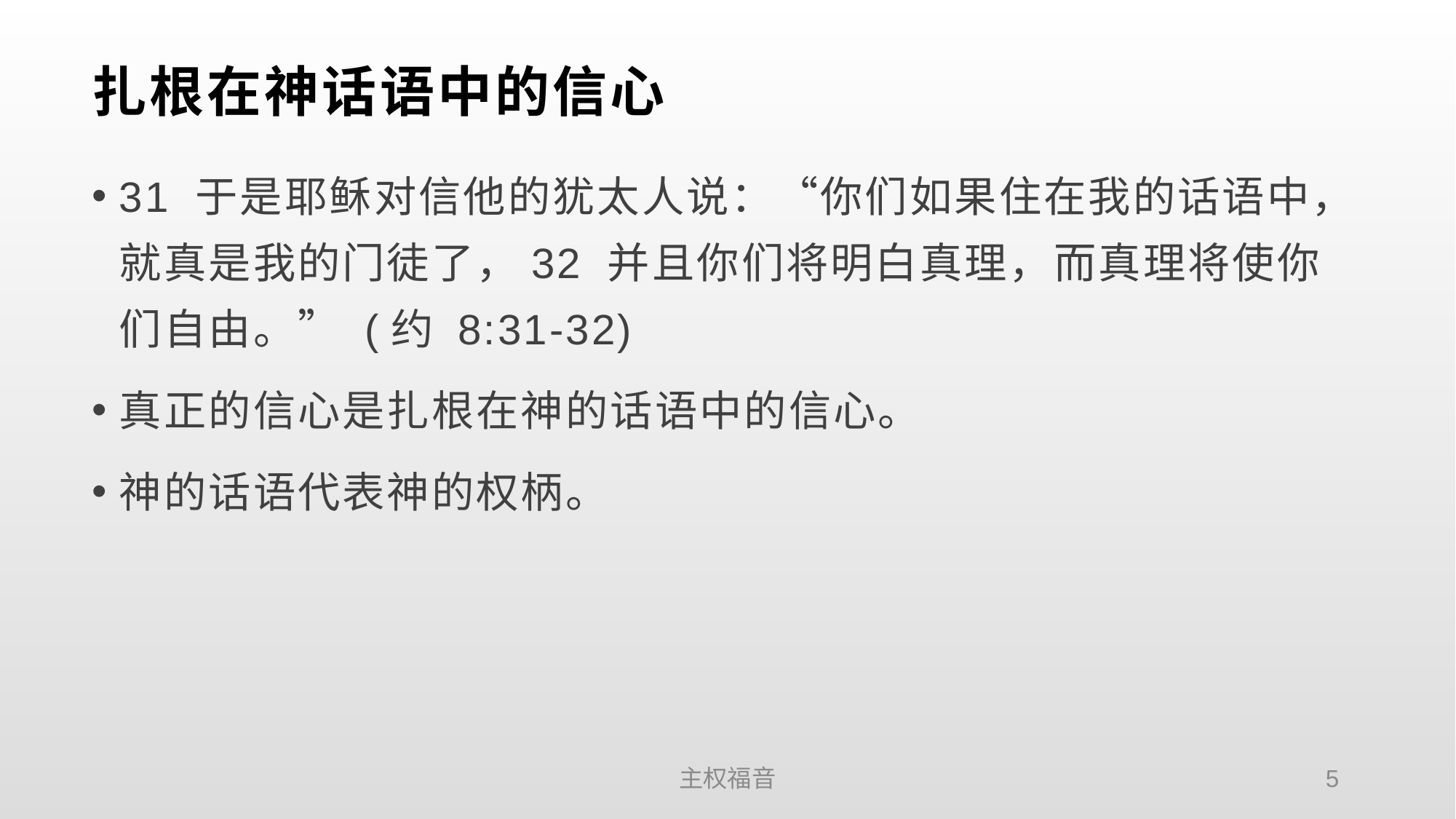

# 扎根在神话语中的信心
31 于是耶稣对信他的犹太人说：“你们如果住在我的话语中，就真是我的门徒了，32 并且你们将明白真理，而真理将使你们自由。” (约 8:31-32)
真正的信心是扎根在神的话语中的信心。
神的话语代表神的权柄。
主权福音
5